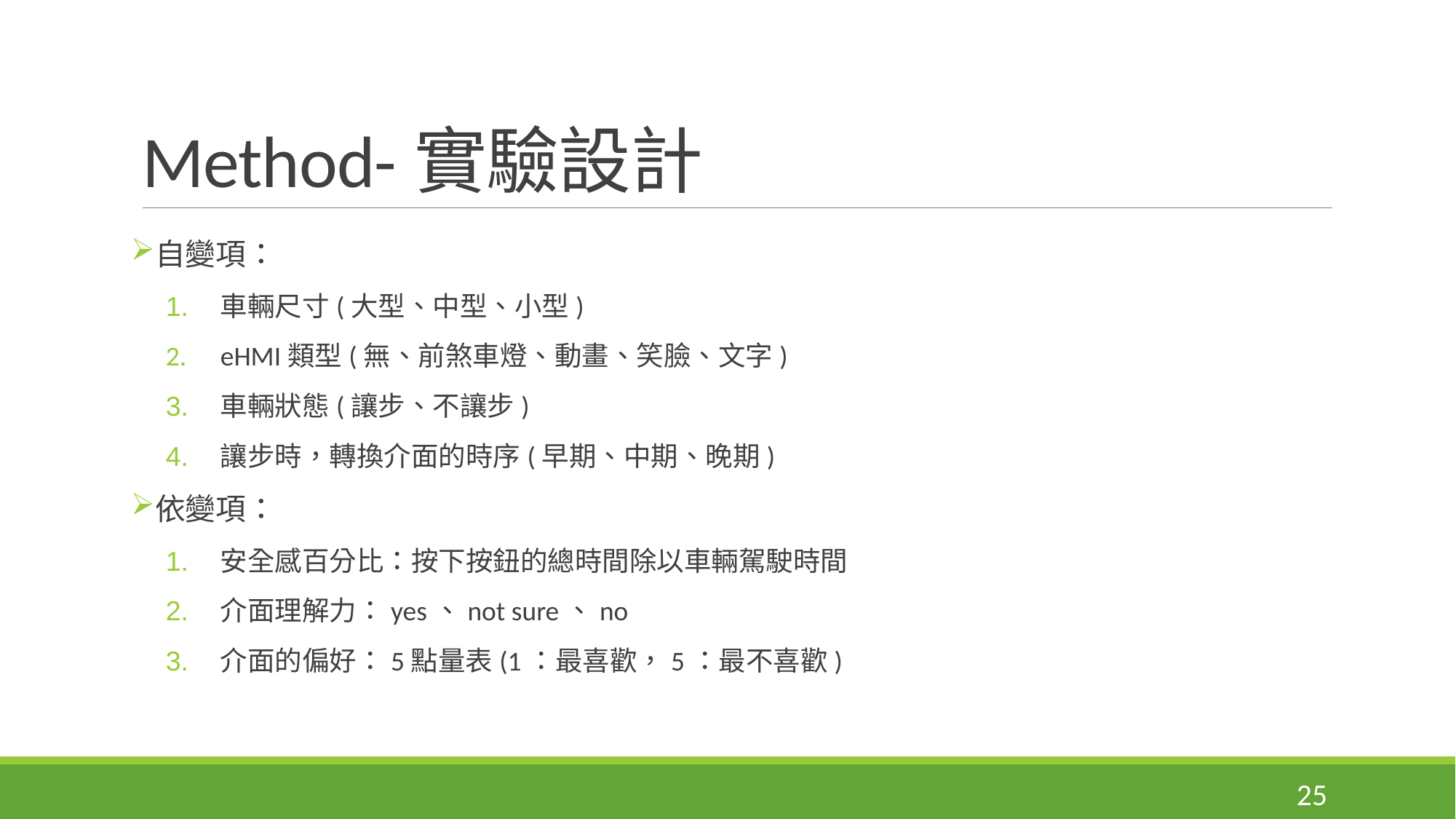

# Method-實驗設計
自變項：
車輛尺寸(大型、中型、小型)
eHMI類型(無、前煞車燈、動畫、笑臉、文字)
車輛狀態(讓步、不讓步)
讓步時，轉換介面的時序(早期、中期、晚期)
依變項：
安全感百分比：按下按鈕的總時間除以車輛駕駛時間
介面理解力：yes、not sure、no
介面的偏好：5點量表(1：最喜歡，5：最不喜歡)

25